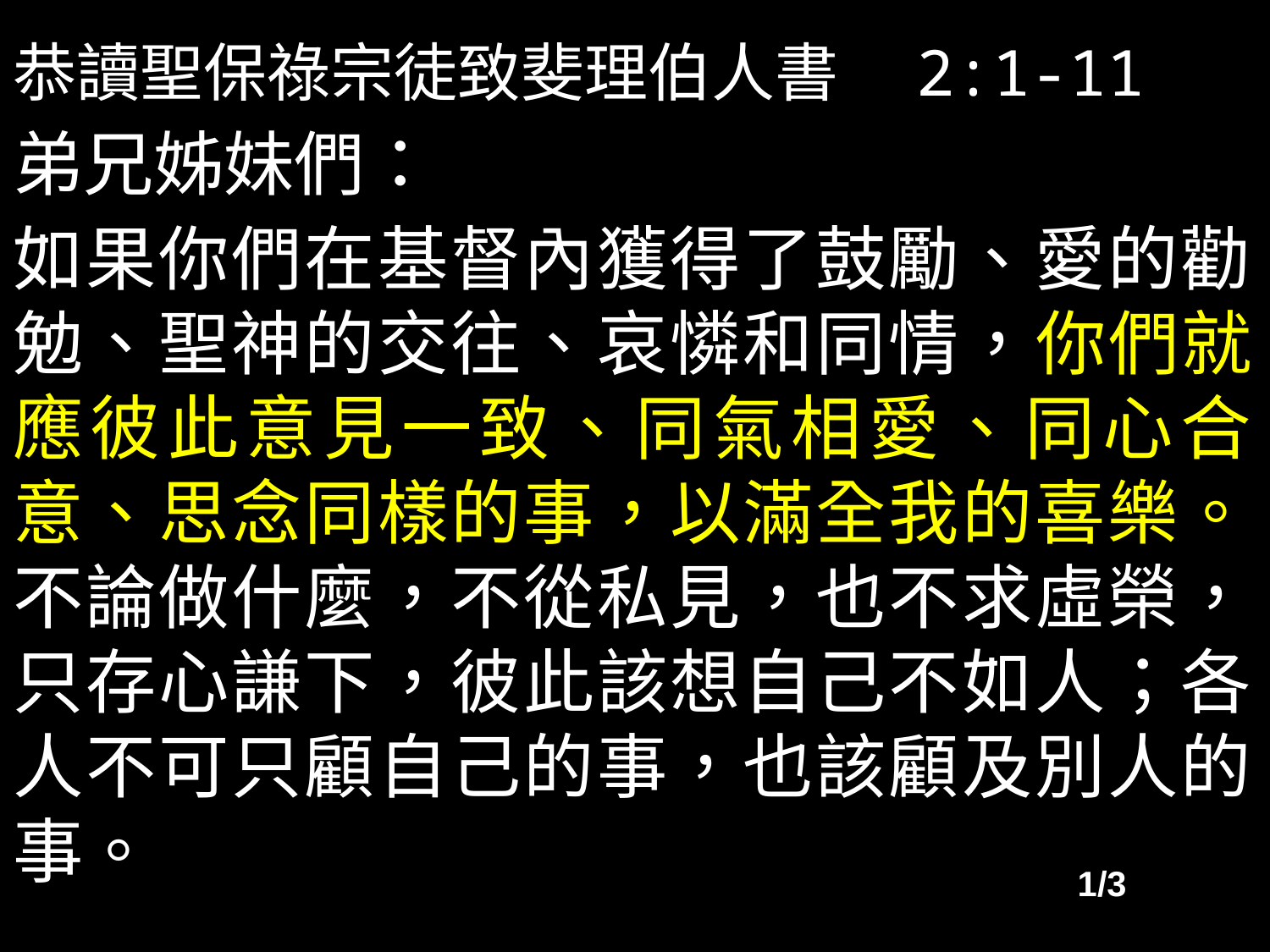

恭讀聖保祿宗徒致斐理伯人書　2:1-11
弟兄姊妹們：
如果你們在基督內獲得了鼓勵、愛的勸勉、聖神的交往、哀憐和同情，你們就應彼此意見一致、同氣相愛、同心合意、思念同樣的事，以滿全我的喜樂。不論做什麼，不從私見，也不求虛榮，只存心謙下，彼此該想自己不如人；各人不可只顧自己的事，也該顧及別人的事。
1/3